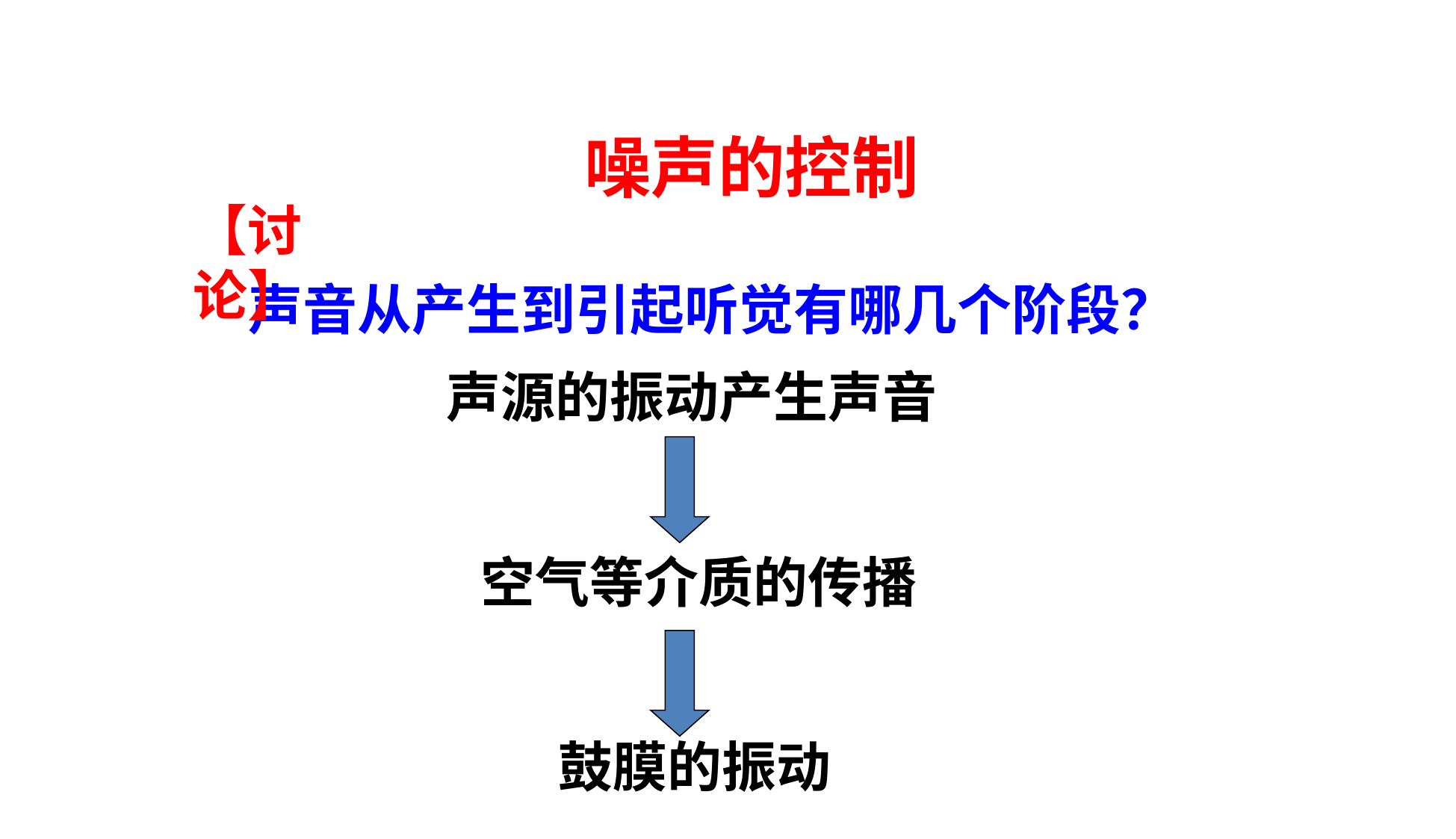

噪声的控制
【讨论】
声音从产生到引起听觉有哪几个阶段？
声源的振动产生声音

空气等介质的传播

鼓膜的振动